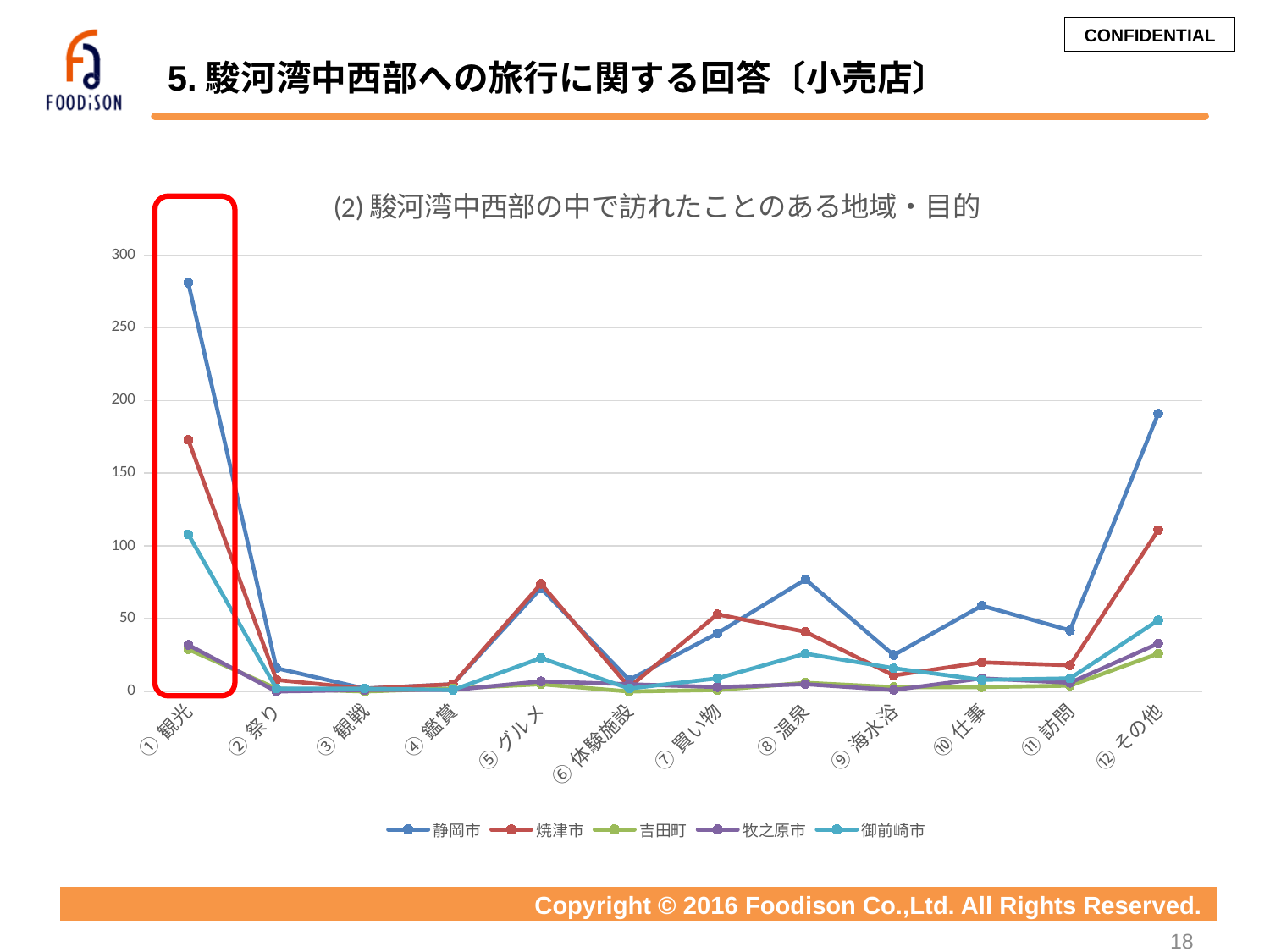

# 5.駿河湾中西部への旅行に関する回答〔小売店〕

### Chart: (2)駿河湾中西部の中で訪れたことのある地域・目的

| Category | 静岡市 | 焼津市 | 吉田町 | 牧之原市 | 御前崎市 |
|---|---|---|---|---|---|
| ①観光 | 281.0 | 173.0 | 29.0 | 32.0 | 108.0 |
| ②祭り | 16.0 | 8.0 | 2.0 | 0.0 | 2.0 |
| ③観戦 | 2.0 | 2.0 | 0.0 | 1.0 | 2.0 |
| ④鑑賞 | 5.0 | 5.0 | 2.0 | 1.0 | 1.0 |
| ⑤グルメ | 71.0 | 74.0 | 5.0 | 7.0 | 23.0 |
| ⑥体験施設 | 8.0 | 3.0 | 0.0 | 5.0 | 2.0 |
| ⑦買い物 | 40.0 | 53.0 | 1.0 | 3.0 | 9.0 |
| ⑧温泉 | 77.0 | 41.0 | 6.0 | 5.0 | 26.0 |
| ⑨海水浴 | 25.0 | 11.0 | 3.0 | 1.0 | 16.0 |
| ⑩仕事 | 59.0 | 20.0 | 3.0 | 9.0 | 8.0 |
| ⑪訪問 | 42.0 | 18.0 | 4.0 | 6.0 | 9.0 |
| ⑫その他 | 191.0 | 111.0 | 26.0 | 33.0 | 49.0 |
18